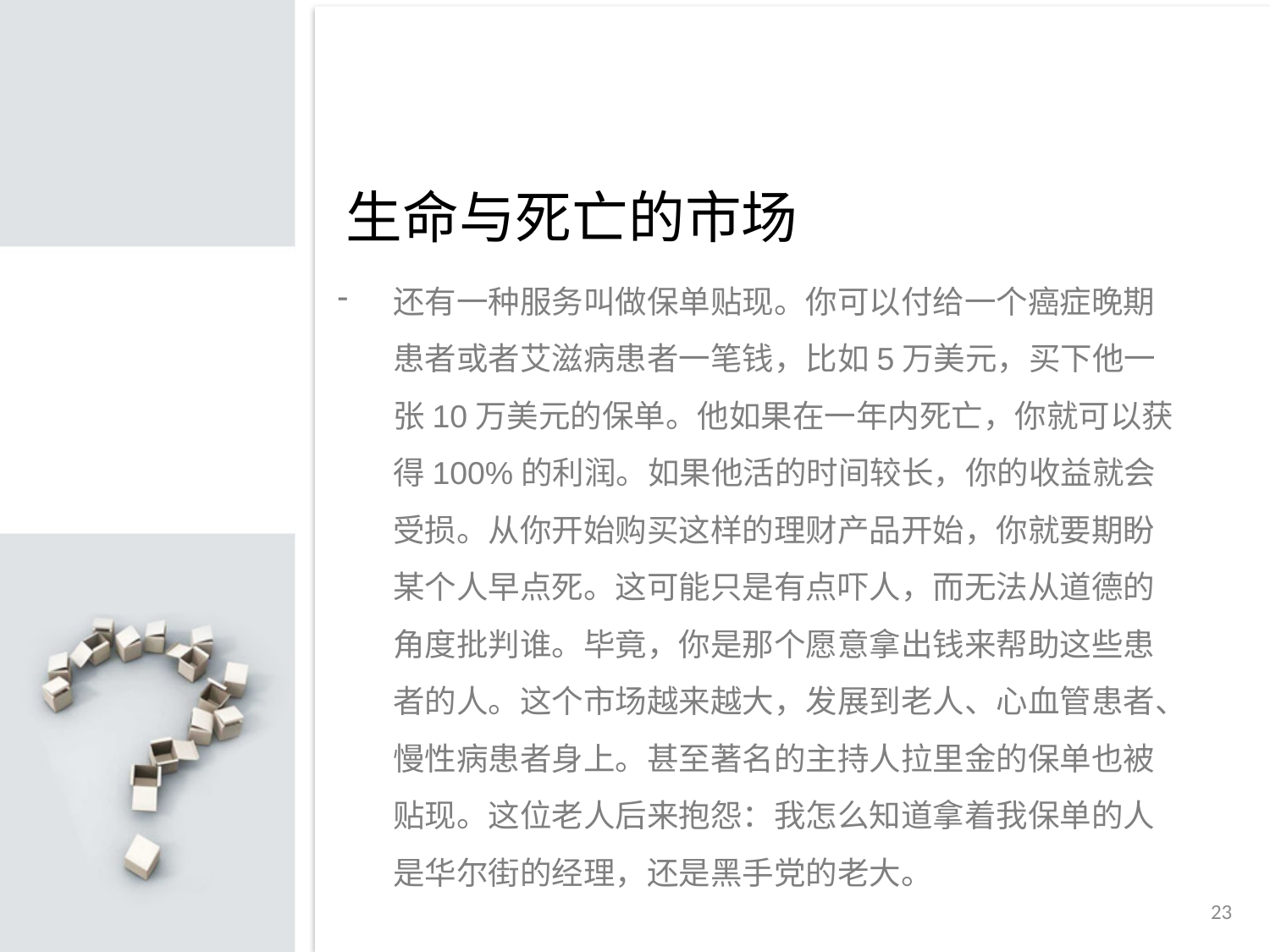

生命与死亡的市场
还有一种服务叫做保单贴现。你可以付给一个癌症晚期患者或者艾滋病患者一笔钱，比如5万美元，买下他一张10万美元的保单。他如果在一年内死亡，你就可以获得100%的利润。如果他活的时间较长，你的收益就会受损。从你开始购买这样的理财产品开始，你就要期盼某个人早点死。这可能只是有点吓人，而无法从道德的角度批判谁。毕竟，你是那个愿意拿出钱来帮助这些患者的人。这个市场越来越大，发展到老人、心血管患者、慢性病患者身上。甚至著名的主持人拉里金的保单也被贴现。这位老人后来抱怨：我怎么知道拿着我保单的人是华尔街的经理，还是黑手党的老大。
点击添加标题
点击添加标题
点击添加标题
23